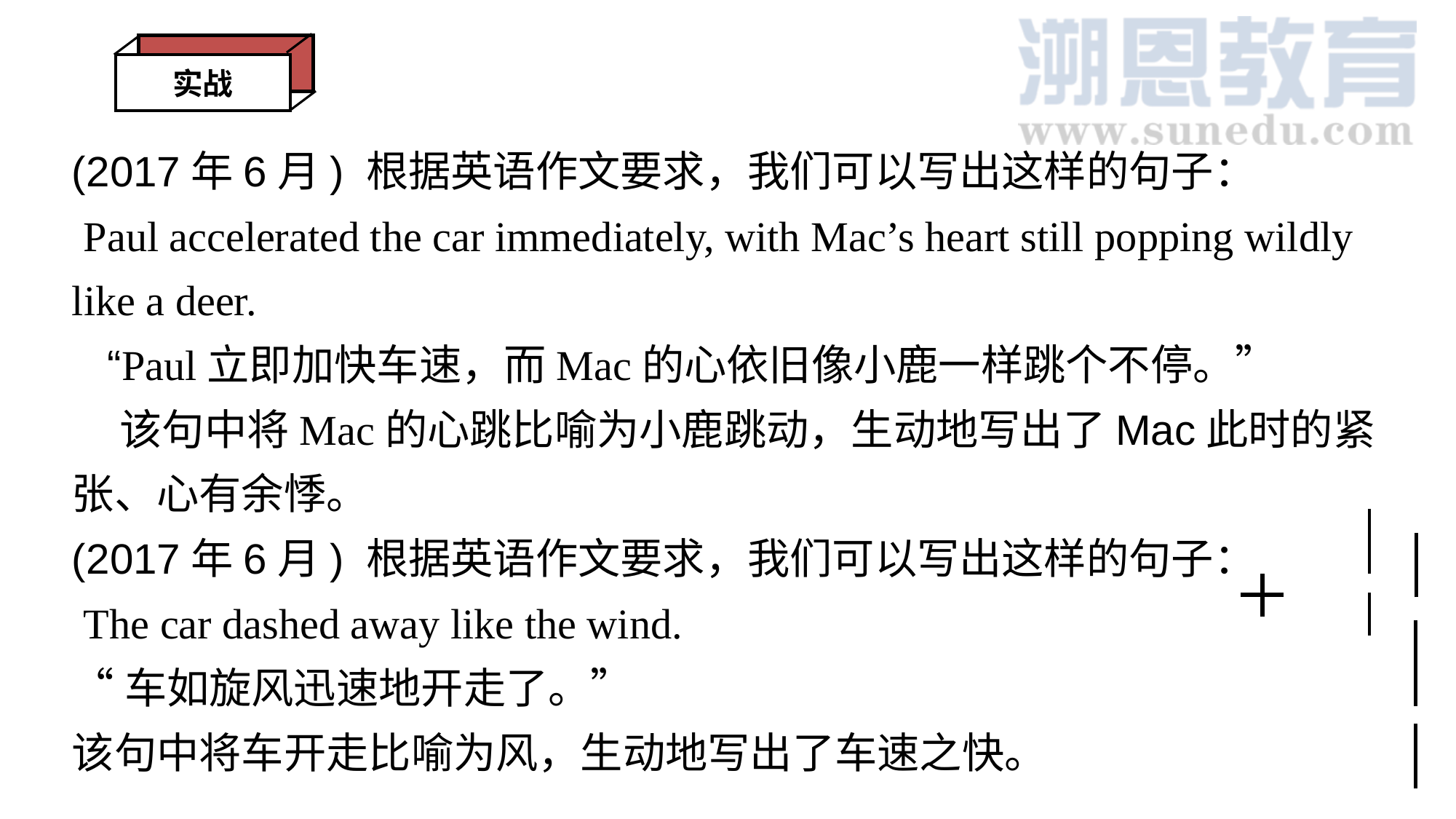

实战
(2017年6月) 根据英语作文要求，我们可以写出这样的句子：
 Paul accelerated the car immediately, with Mac’s heart still popping wildly like a deer.
   “Paul立即加快车速，而Mac的心依旧像小鹿一样跳个不停。”
    该句中将Mac的心跳比喻为小鹿跳动，生动地写出了Mac此时的紧张、心有余悸。
(2017年6月) 根据英语作文要求，我们可以写出这样的句子：
 The car dashed away like the wind.
“车如旋风迅速地开走了。”
该句中将车开走比喻为风，生动地写出了车速之快。